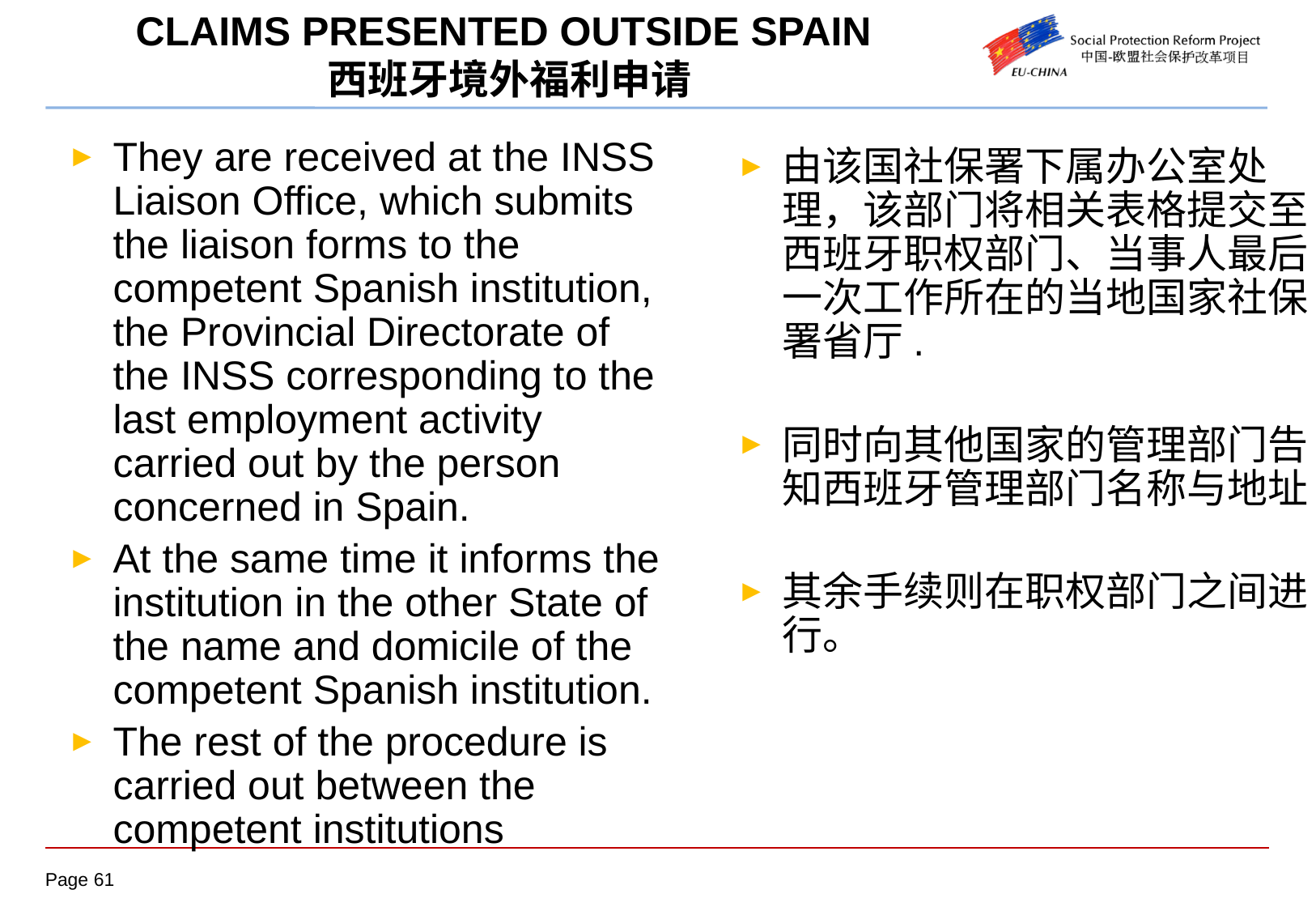

# CLAIMS PRESENTED OUTSIDE SPAIN 西班牙境外福利申请
They are received at the INSS Liaison Office, which submits the liaison forms to the competent Spanish institution, the Provincial Directorate of the INSS corresponding to the last employment activity carried out by the person concerned in Spain.
At the same time it informs the institution in the other State of the name and domicile of the competent Spanish institution.
The rest of the procedure is carried out between the competent institutions

由该国社保署下属办公室处理，该部门将相关表格提交至西班牙职权部门、当事人最后一次工作所在的当地国家社保署省厅.

同时向其他国家的管理部门告知西班牙管理部门名称与地址.

其余手续则在职权部门之间进行。